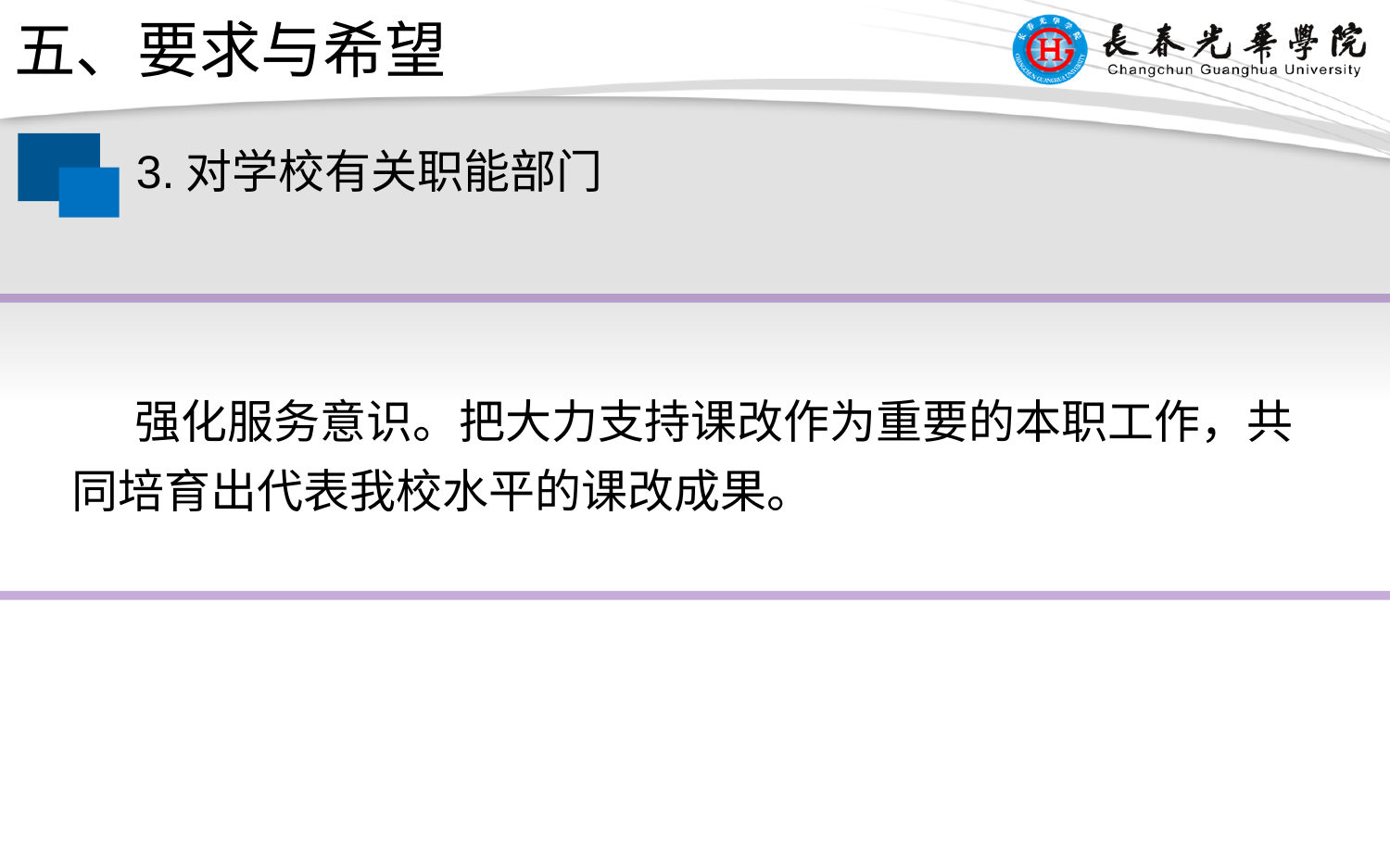

五、要求与希望

3.对学校有关职能部门

     强化服务意识。把大力支持课改作为重要的本职工作，共同培育出代表我校水平的课改成果。